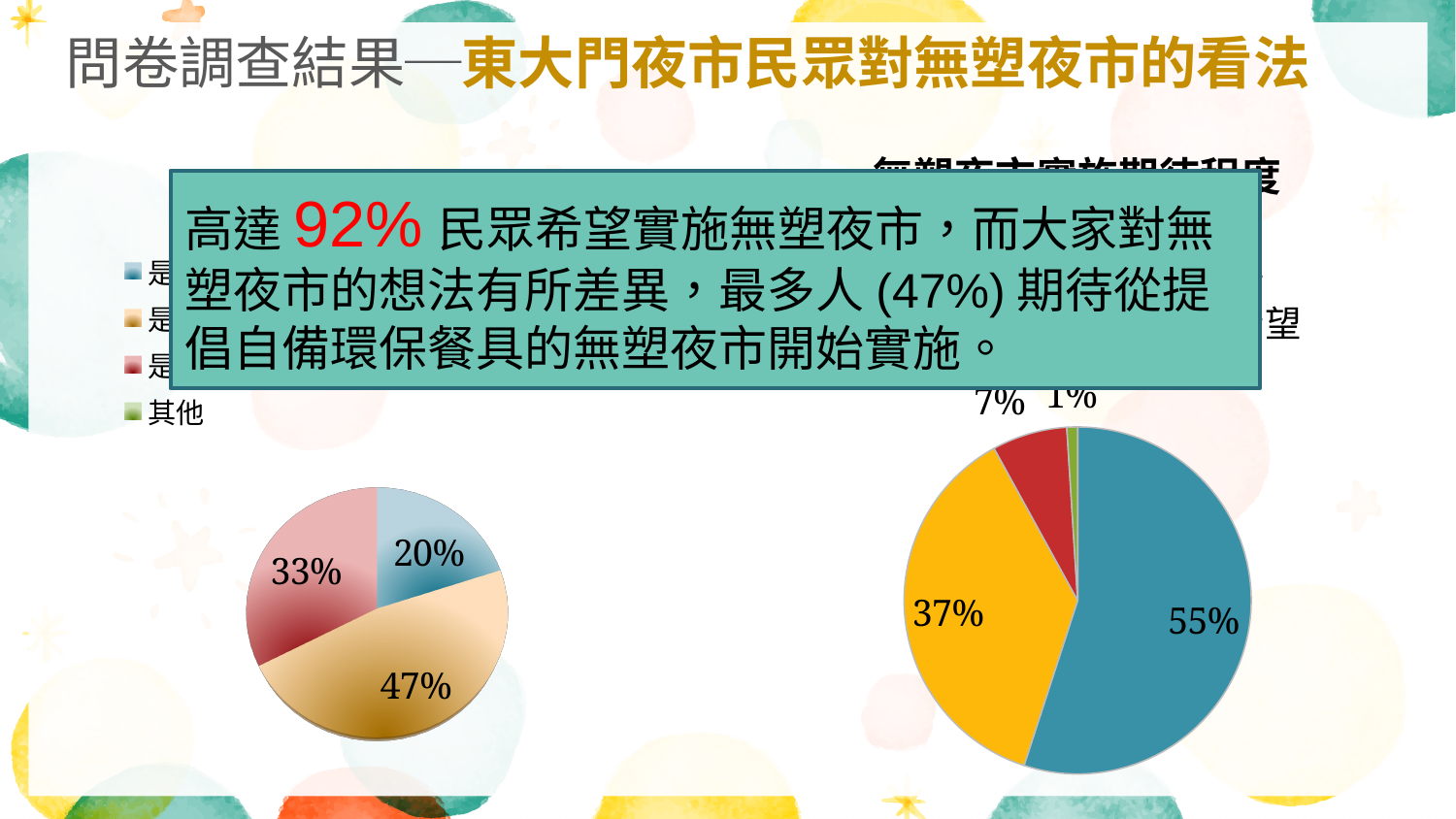

問卷調查結果─東大門夜市民眾對無塑夜市的看法

### Chart: 無塑夜市實施期待程度

| Category |  |
|---|---|
| 非常希望 | 0.55 |
| 有點希望 | 0.3700000000000004 |
| 有點不希望 | 0.07000000000000002 |
| 非常不希望 | 0.010000000000000005 |

[unsupported chart]

高達92%民眾希望實施無塑夜市，而大家對無塑夜市的想法有所差異，最多人(47%)期待從提倡自備環保餐具的無塑夜市開始實施。